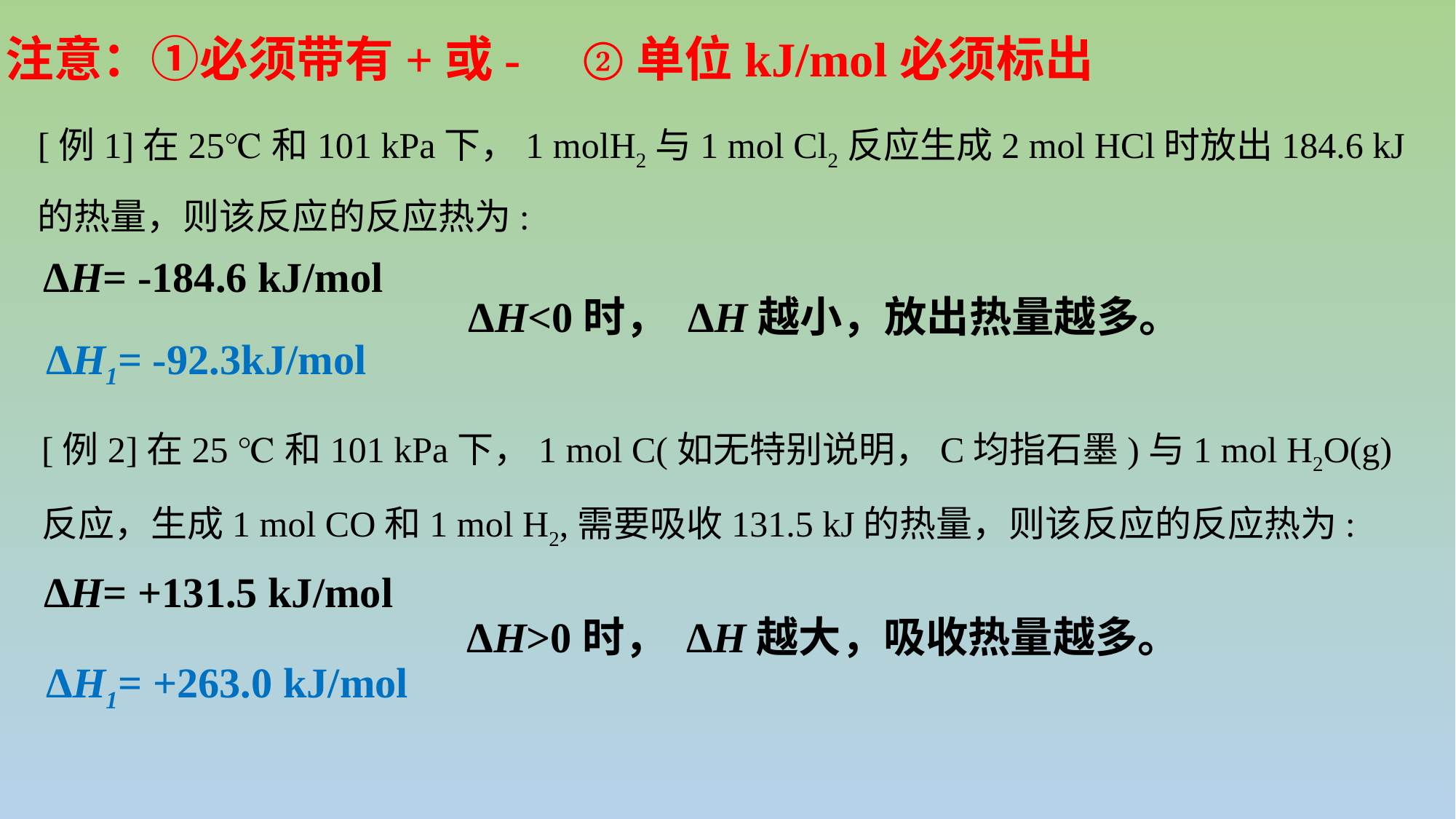

注意：①必须带有+或-     ②单位kJ/mol必须标出
[例1]在25℃和101 kPa下，1 molH2与1 mol Cl2反应生成2 mol HCl时放出184.6 kJ的热量，则该反应的反应热为:
ΔH= -184.6 kJ/mol
ΔH<0时， ΔH越小，放出热量越多。
ΔH1= -92.3kJ/mol
[例2]在25 ℃和101 kPa下，1 mol C(如无特别说明，C均指石墨)与1 mol H2O(g)反应，生成1 mol CO和1 mol H2,需要吸收131.5 kJ的热量，则该反应的反应热为:
ΔH= +131.5 kJ/mol
ΔH>0时， ΔH越大，吸收热量越多。
ΔH1= +263.0 kJ/mol